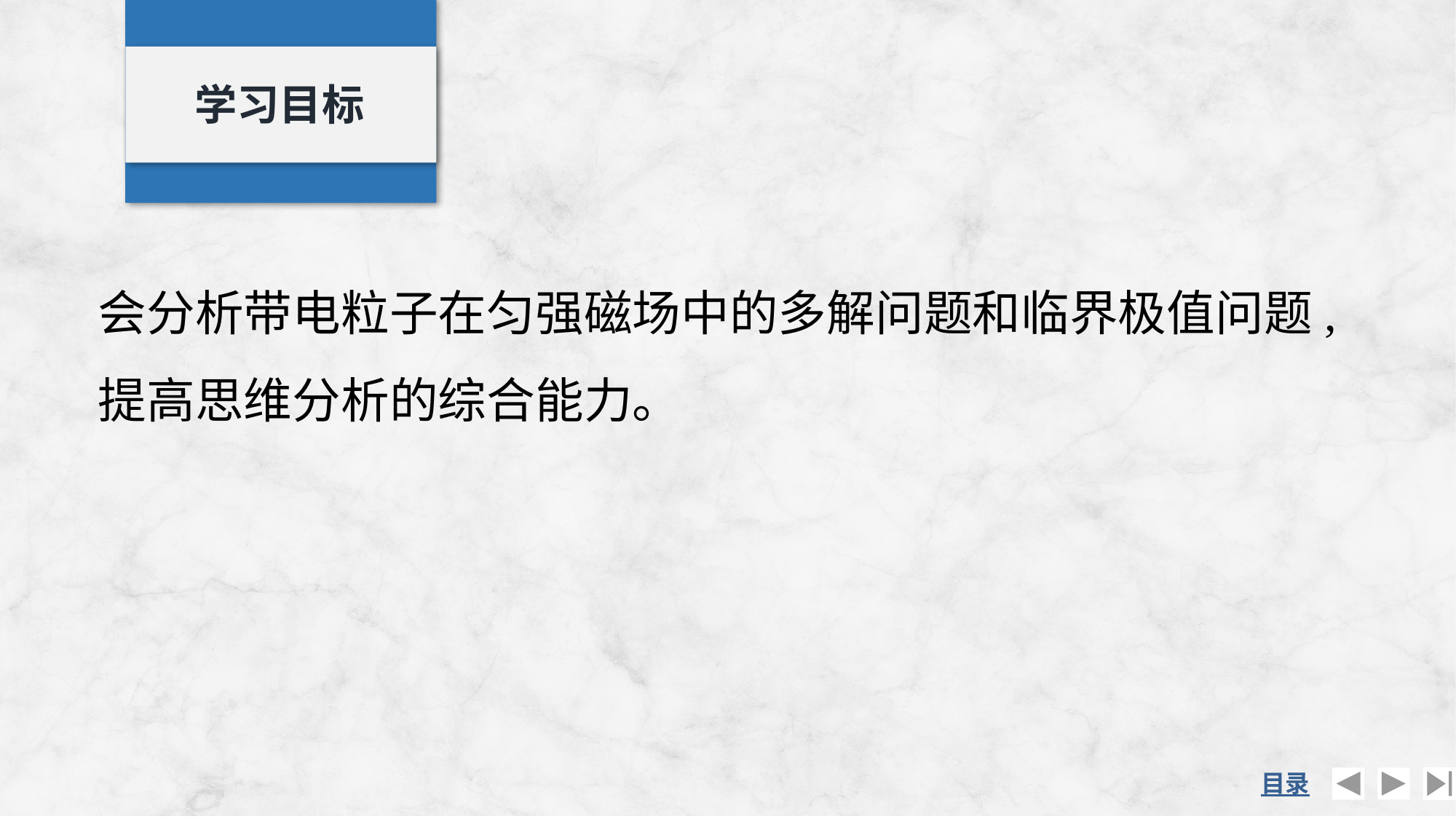

学习目标
会分析带电粒子在匀强磁场中的多解问题和临界极值问题,提高思维分析的综合能力。